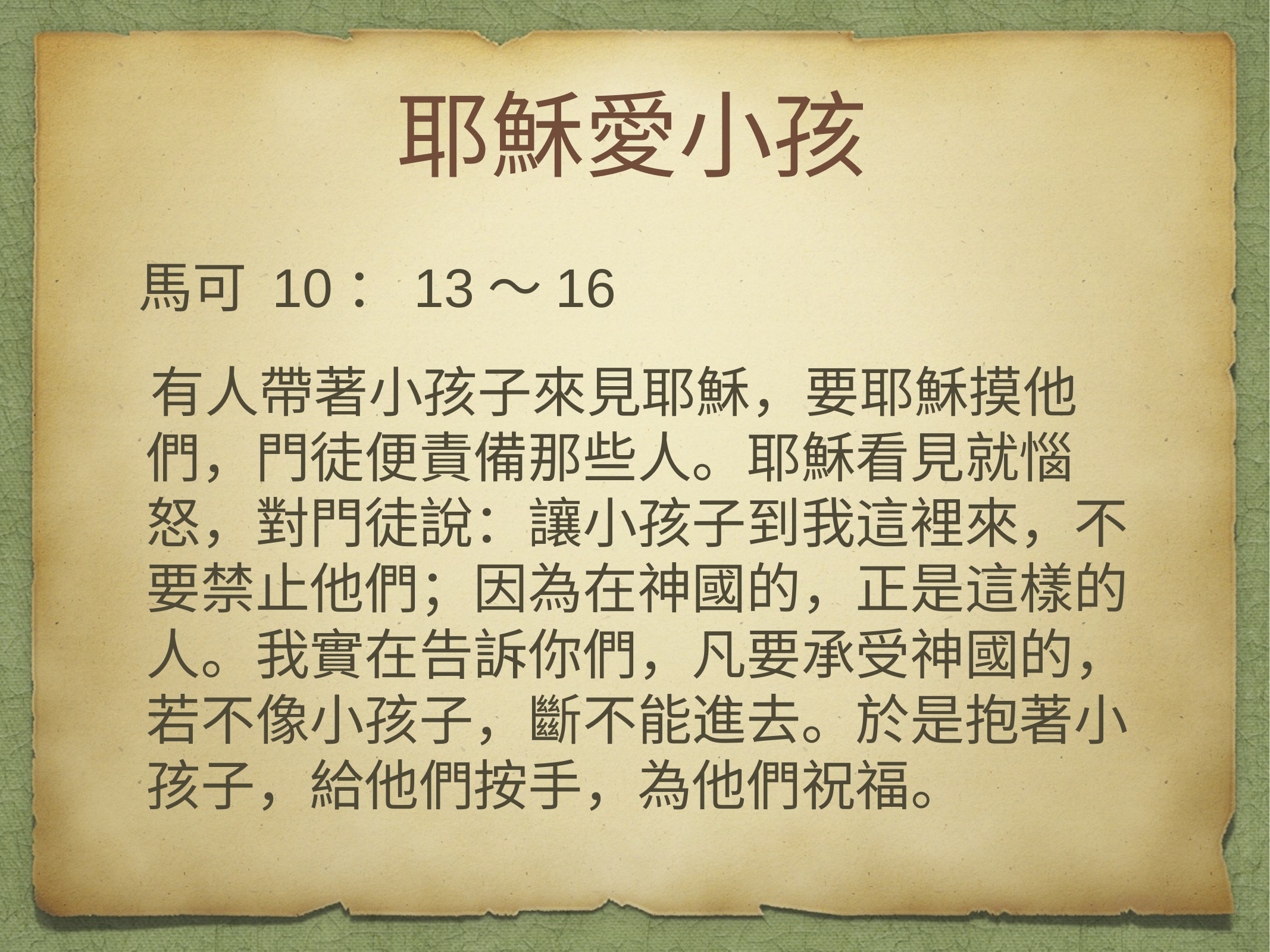

耶穌愛小孩
 馬可 10：13～16
  有人帶著小孩子來見耶穌，要耶穌摸他們，門徒便責備那些人。耶穌看見就惱怒，對門徒說：讓小孩子到我這裡來，不要禁止他們；因為在神國的，正是這樣的人。我實在告訴你們，凡要承受神國的，若不像小孩子，斷不能進去。於是抱著小孩子，給他們按手，為他們祝福。